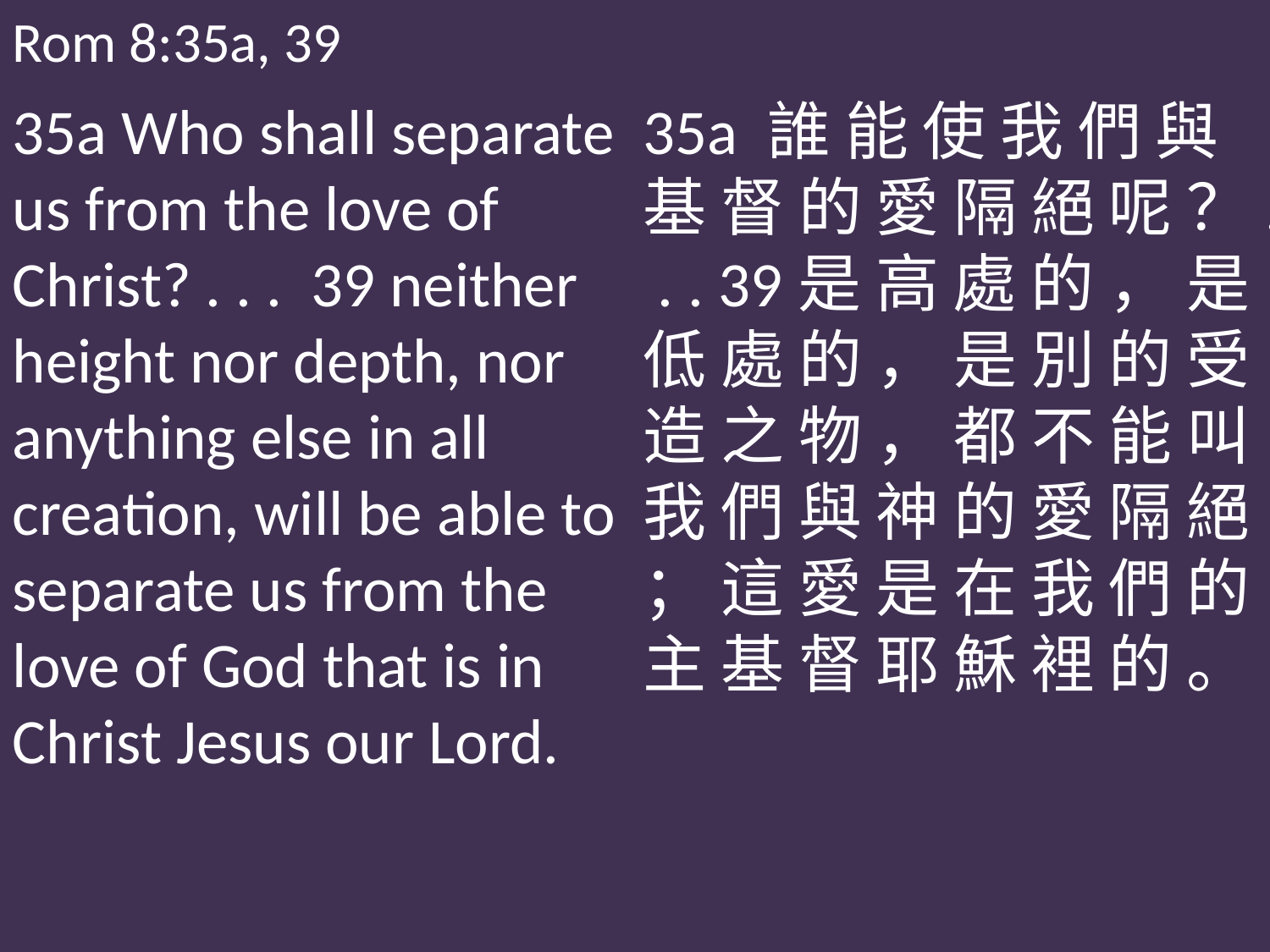

Rom 8:35a, 39
35a Who shall separate us from the love of Christ? . . .  39 neither height nor depth, nor anything else in all creation, will be able to separate us from the love of God that is in Christ Jesus our Lord.
35a 誰 能 使 我 們 與 基 督 的 愛 隔 絕 呢 ？. . . 39是 高 處 的 ， 是 低 處 的 ， 是 別 的 受 造 之 物 ， 都 不 能 叫 我 們 與 神 的 愛 隔 絕 ； 這 愛 是 在 我 們 的 主 基 督 耶 穌 裡 的 。